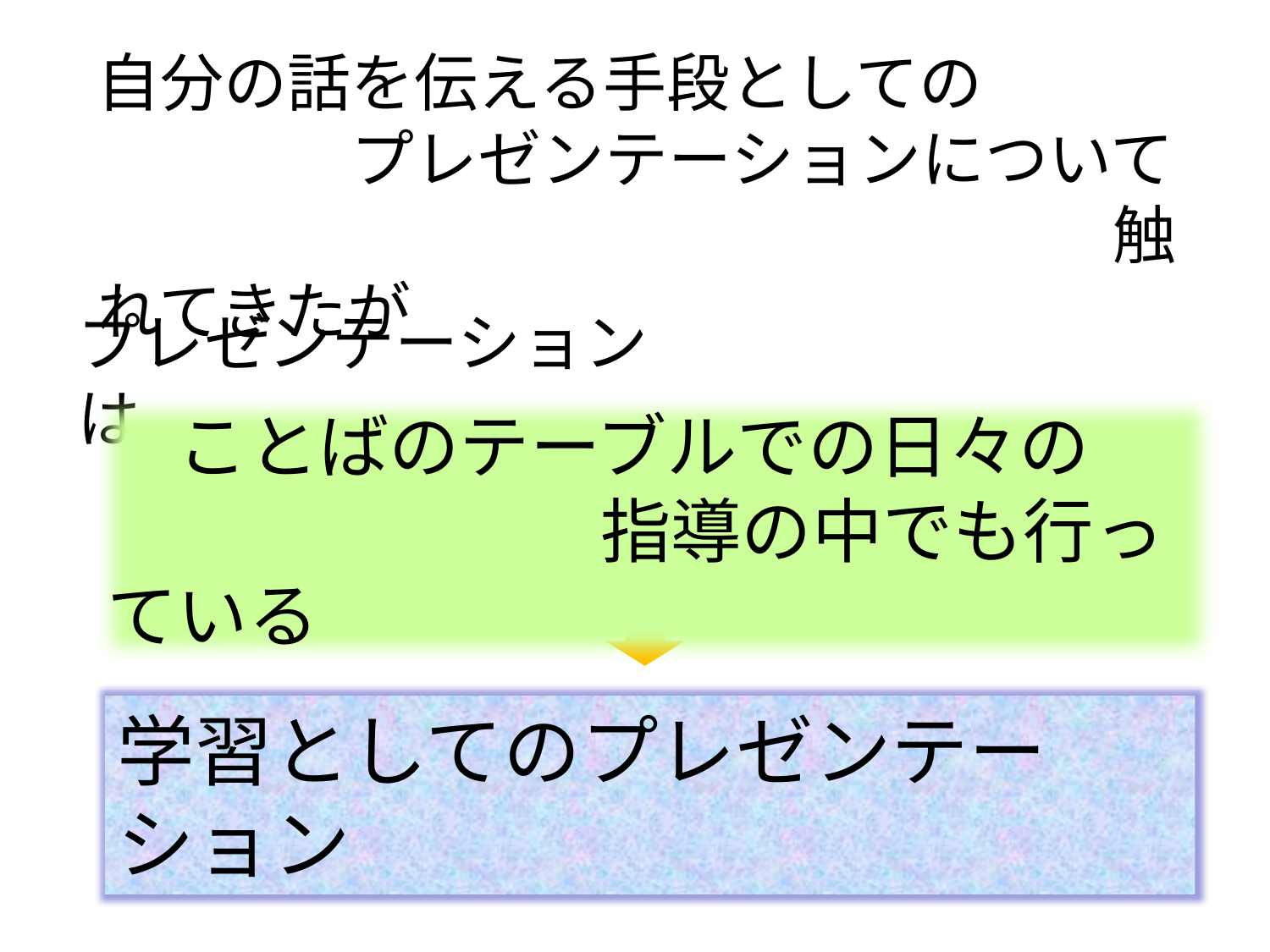

自分の話を伝える手段としての
　　　　プレゼンテーションについて
　　　　　　　　　　　　　　　　触れてきたが
プレゼンテーションは
　ことばのテーブルでの日々の
　　　　　　　指導の中でも行っている

学習としてのプレゼンテーション